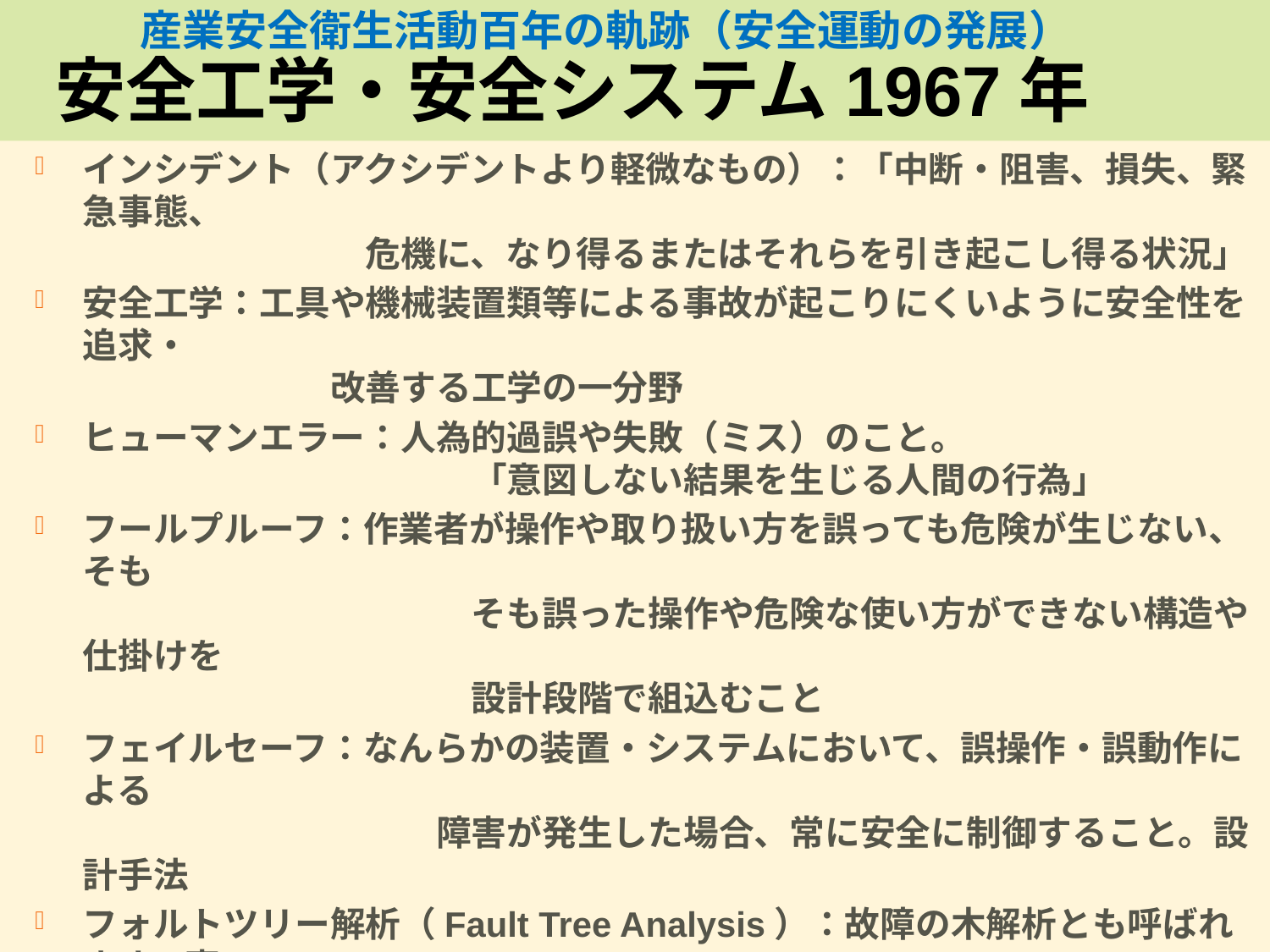

# 産業安全衛生活動百年の軌跡（安全運動の発展）　 　安全工学・安全システム1967年
インシデント（アクシデントより軽微なもの）：「中断・阻害、損失、緊急事態、
　　　　　　　　危機に、なり得るまたはそれらを引き起こし得る状況」
安全工学：工具や機械装置類等による事故が起こりにくいように安全性を追求・
　　　　　　　改善する工学の一分野
ヒューマンエラー：人為的過誤や失敗（ミス）のこと。
　　　　　　　　　　　「意図しない結果を生じる人間の行為」
フールプルーフ：作業者が操作や取り扱い方を誤っても危険が生じない、そも
　　　　　　　　　　　そも誤った操作や危険な使い方ができない構造や仕掛けを
　　　　　　　　　　　設計段階で組込むこと
フェイルセーフ：なんらかの装置・システムにおいて、誤操作・誤動作による
　　　　　　　　　　障害が発生した場合、常に安全に制御すること。設計手法
フォルトツリー解析（Fault Tree Analysis）：故障の木解析とも呼ばれます。事
　　　　　　　　　故発生から始め、それにつながる因果関係をツリーの形で分析し
　　　　　　　　　ます。FT図（Fault Tree Diagram）というもので視覚化します。
マンマシンインタフェース：機械と人間の間で、人間の要求を機械に、あるい
　　　　　　　　　は機械の状態を人間に理解させるために伝達する手段を、多
　　　　　　　　　くの場合一定の思想の下、設計し実現するもの